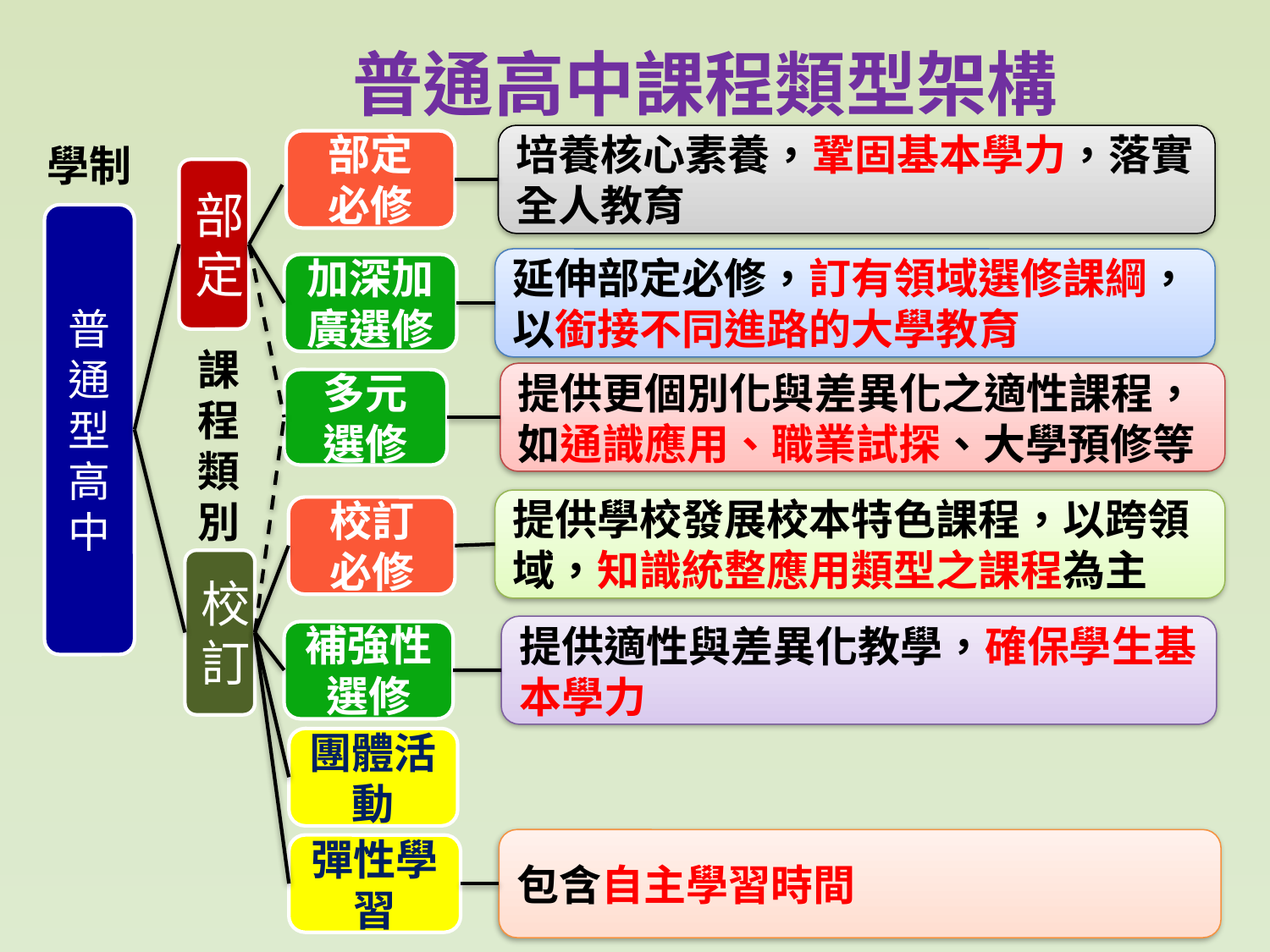

# 普通高中課程類型架構
培養核心素養，鞏固基本學力，落實全人教育
部定
必修
學制
部定
普通型高中
延伸部定必修，訂有領域選修課綱，以銜接不同進路的大學教育
加深加廣選修
課程類別
提供更個別化與差異化之適性課程，如通識應用、職業試探、大學預修等
多元
選修
提供學校發展校本特色課程，以跨領域，知識統整應用類型之課程為主
校訂
必修
校訂
提供適性與差異化教學，確保學生基本學力
補強性
選修
團體活動
包含自主學習時間
彈性學習